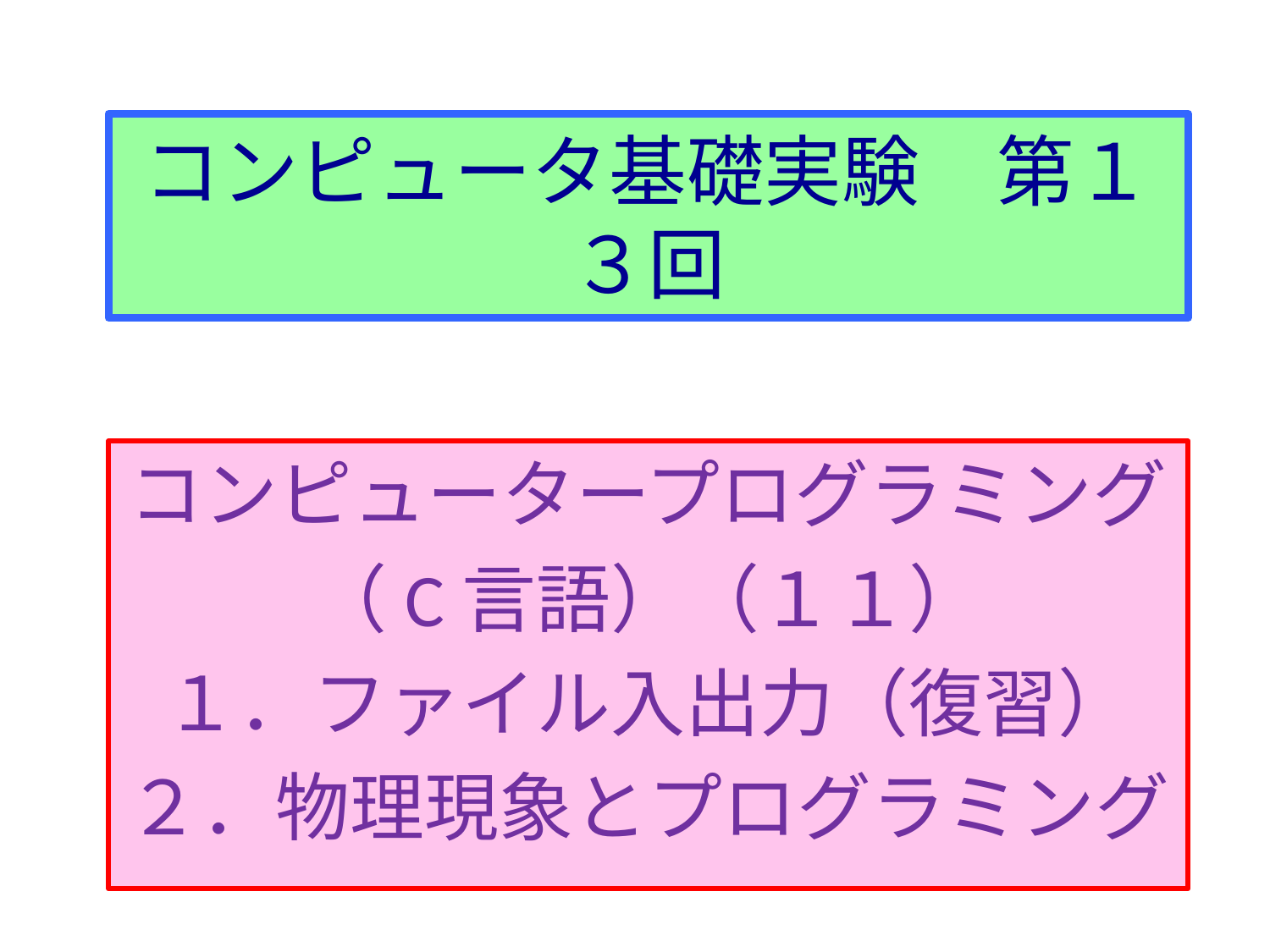

# コンピュータ基礎実験　第１３回
コンピュータープログラミング
（C言語）（１１）
１．ファイル入出力（復習）
２．物理現象とプログラミング